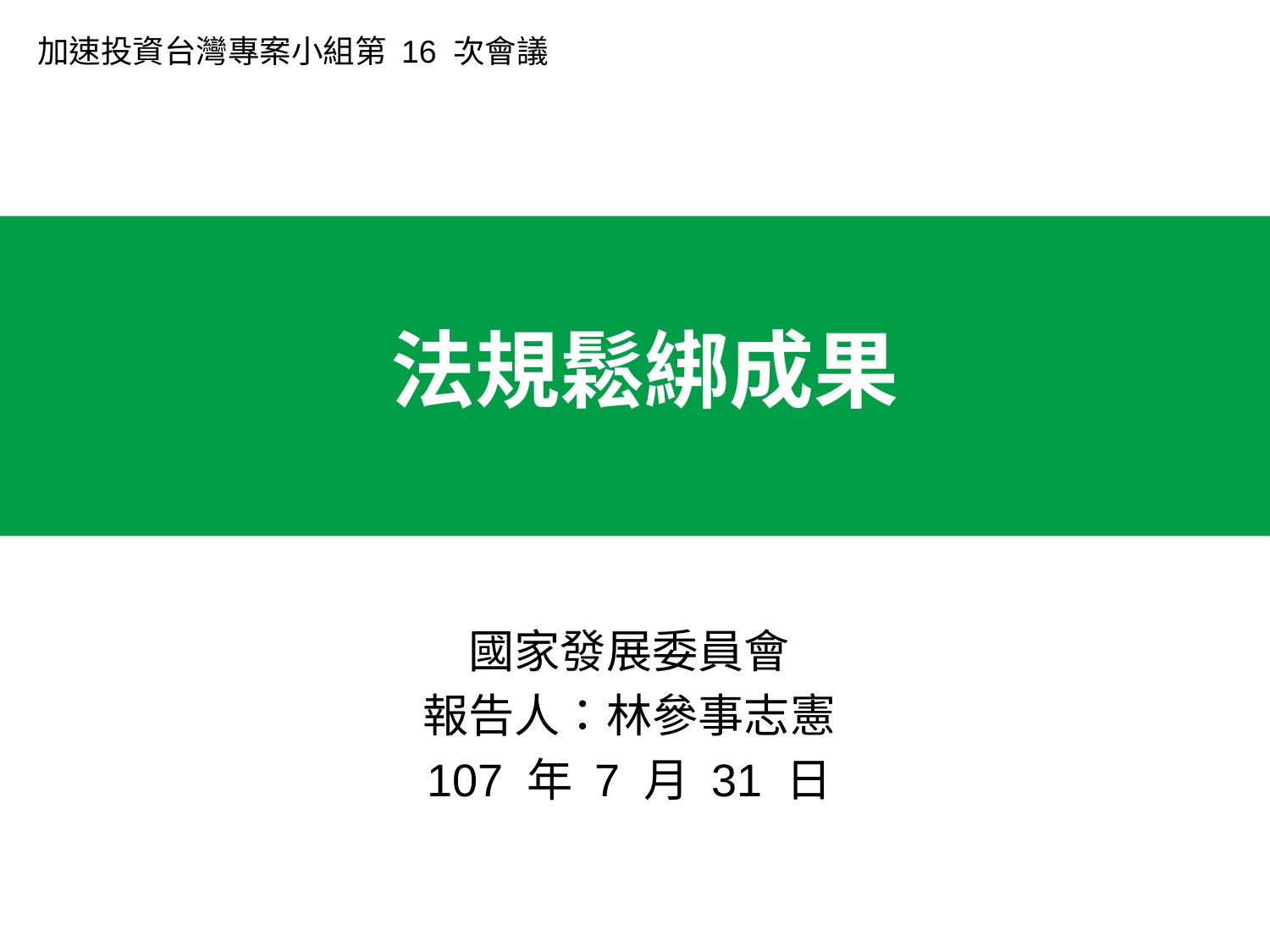

加速投資台灣專案小組第 16 次會議
# 法規鬆綁成果
國家發展委員會
報告人：林參事志憲
107 年 7 月 31 日